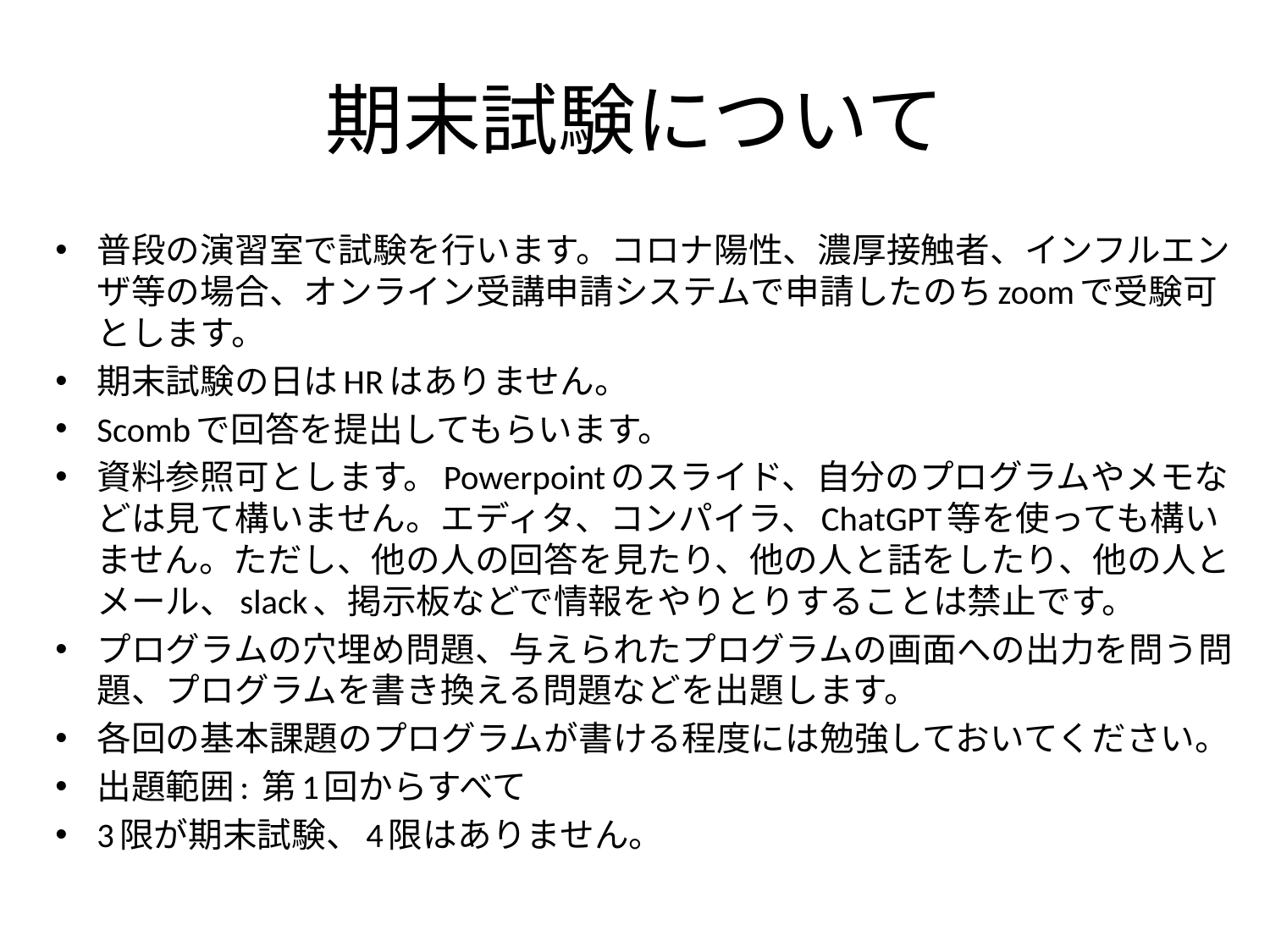

# 期末試験について
普段の演習室で試験を行います。コロナ陽性、濃厚接触者、インフルエンザ等の場合、オンライン受講申請システムで申請したのちzoomで受験可とします。
期末試験の日はHRはありません。
Scombで回答を提出してもらいます。
資料参照可とします。Powerpointのスライド、自分のプログラムやメモなどは見て構いません。エディタ、コンパイラ、ChatGPT等を使っても構いません。ただし、他の人の回答を見たり、他の人と話をしたり、他の人とメール、slack、掲示板などで情報をやりとりすることは禁止です。
プログラムの穴埋め問題、与えられたプログラムの画面への出力を問う問題、プログラムを書き換える問題などを出題します。
各回の基本課題のプログラムが書ける程度には勉強しておいてください。
出題範囲: 第1回からすべて
3限が期末試験、4限はありません。